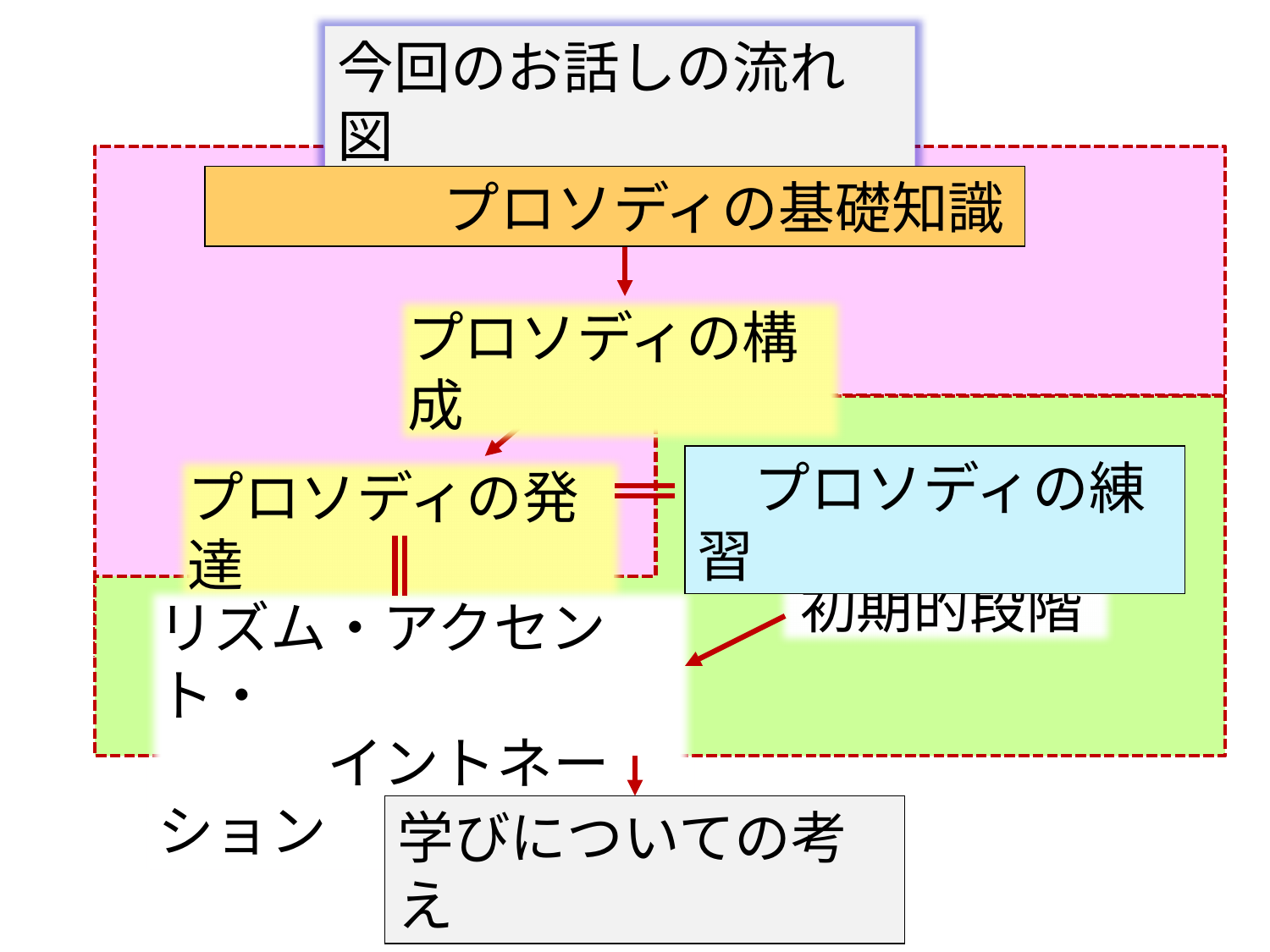

今回のお話しの流れ図

　　　　プロソディの基礎知識
プロソディの構成

　プロソディの練習
プロソディの発達
初期的段階
リズム・アクセント・
　　　イントネーション
学びについての考え